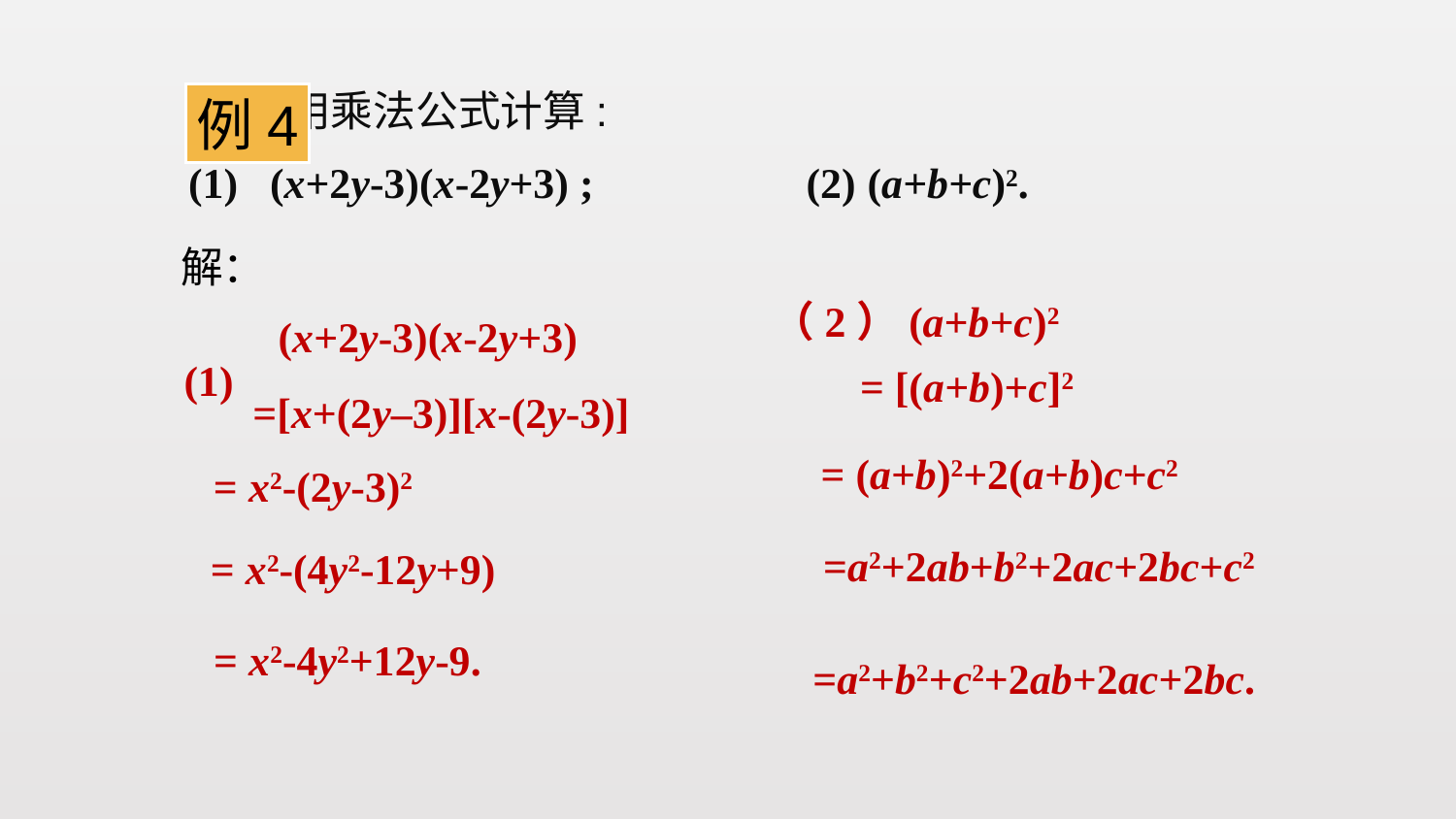

运用乘法公式计算:
(1)   (x+2y-3)(x-2y+3) ;                    (2) (a+b+c)2.
例4
解：
（2）(a+b+c)2
 (x+2y-3)(x-2y+3)
=[x+(2y–3)][x-(2y-3)]
 (1)
 = [(a+b)+c]2
= (a+b)2+2(a+b)c+c2
  = x2-(2y-3)2
=a2+2ab+b2+2ac+2bc+c2
 = x2-(4y2-12y+9)
= x2-4y2+12y-9.
=a2+b2+c2+2ab+2ac+2bc.